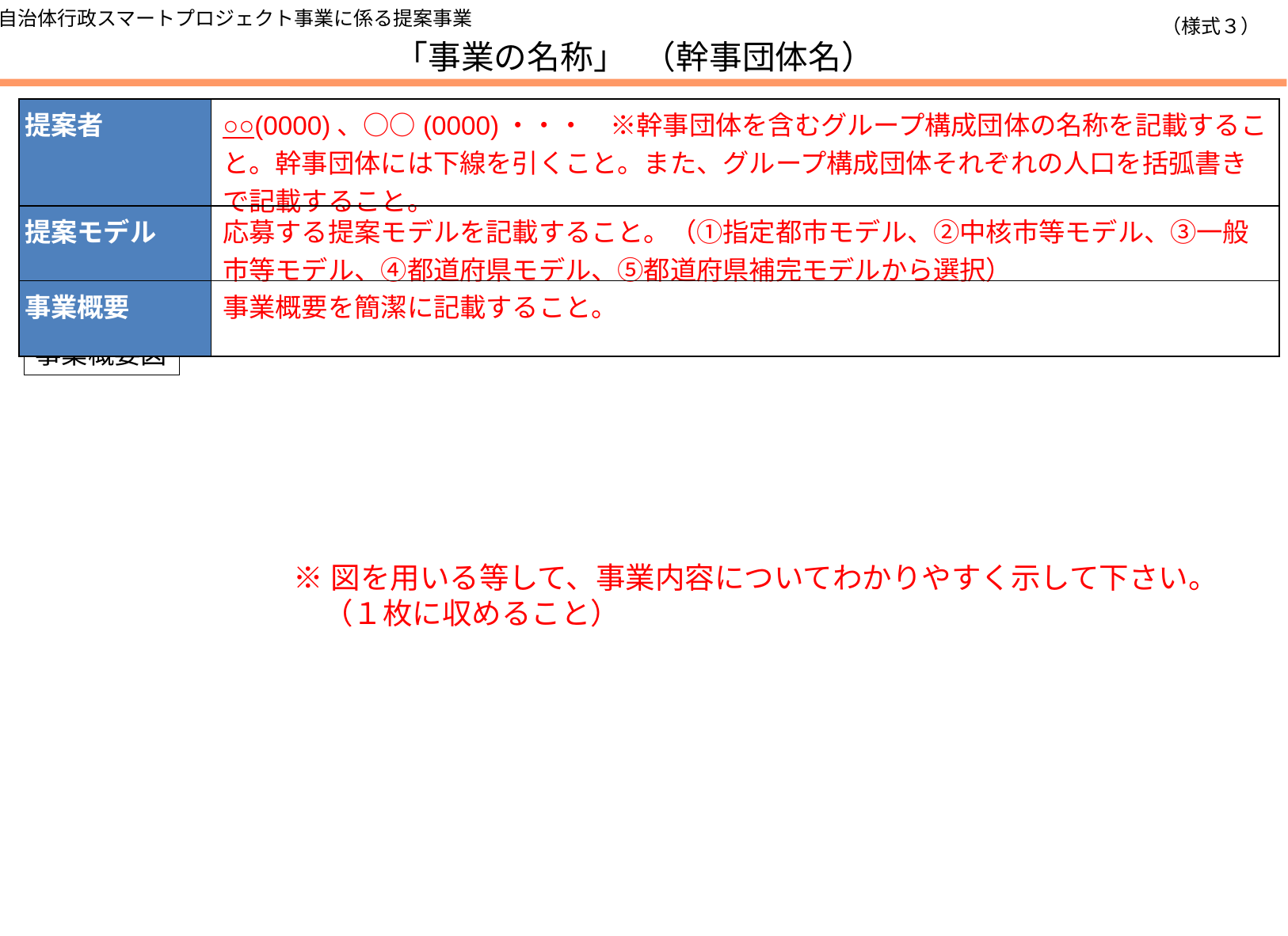

自治体行政スマートプロジェクト事業に係る提案事業
（様式３）
｢事業の名称｣　（幹事団体名）
| 提案者 | ○○(0000)、○○(0000)・・・　※幹事団体を含むグループ構成団体の名称を記載すること。幹事団体には下線を引くこと。また、グループ構成団体それぞれの人口を括弧書きで記載すること。 |
| --- | --- |
| 提案モデル | 応募する提案モデルを記載すること。（①指定都市モデル、②中核市等モデル、③一般市等モデル、④都道府県モデル、⑤都道府県補完モデルから選択） |
| 事業概要 | 事業概要を簡潔に記載すること。 |
事業概要図
※図を用いる等して、事業内容についてわかりやすく示して下さい。
　（１枚に収めること）